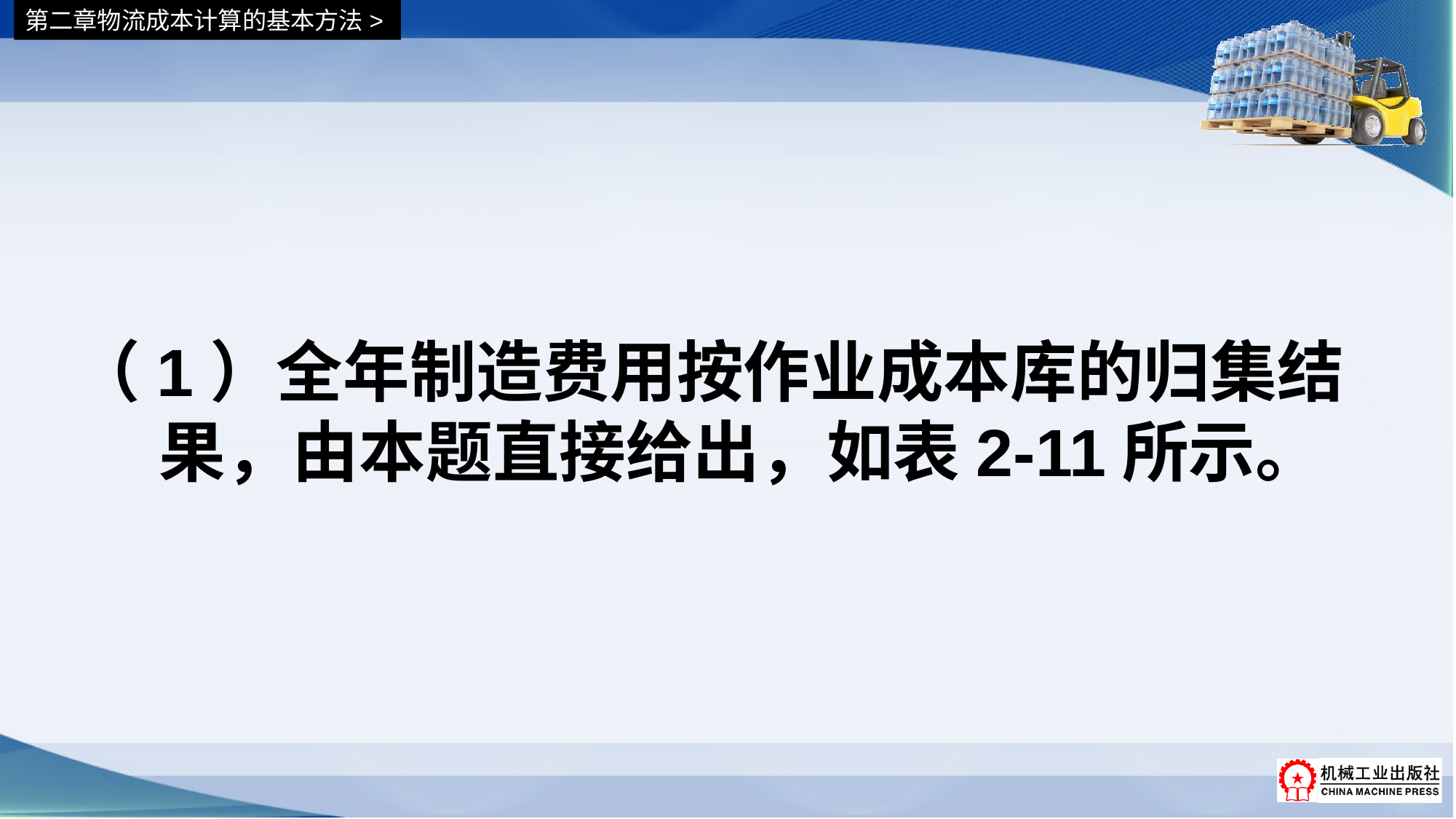

第二章物流成本计算的基本方法>
# （1）全年制造费用按作业成本库的归集结果，由本题直接给出，如表2-11所示。